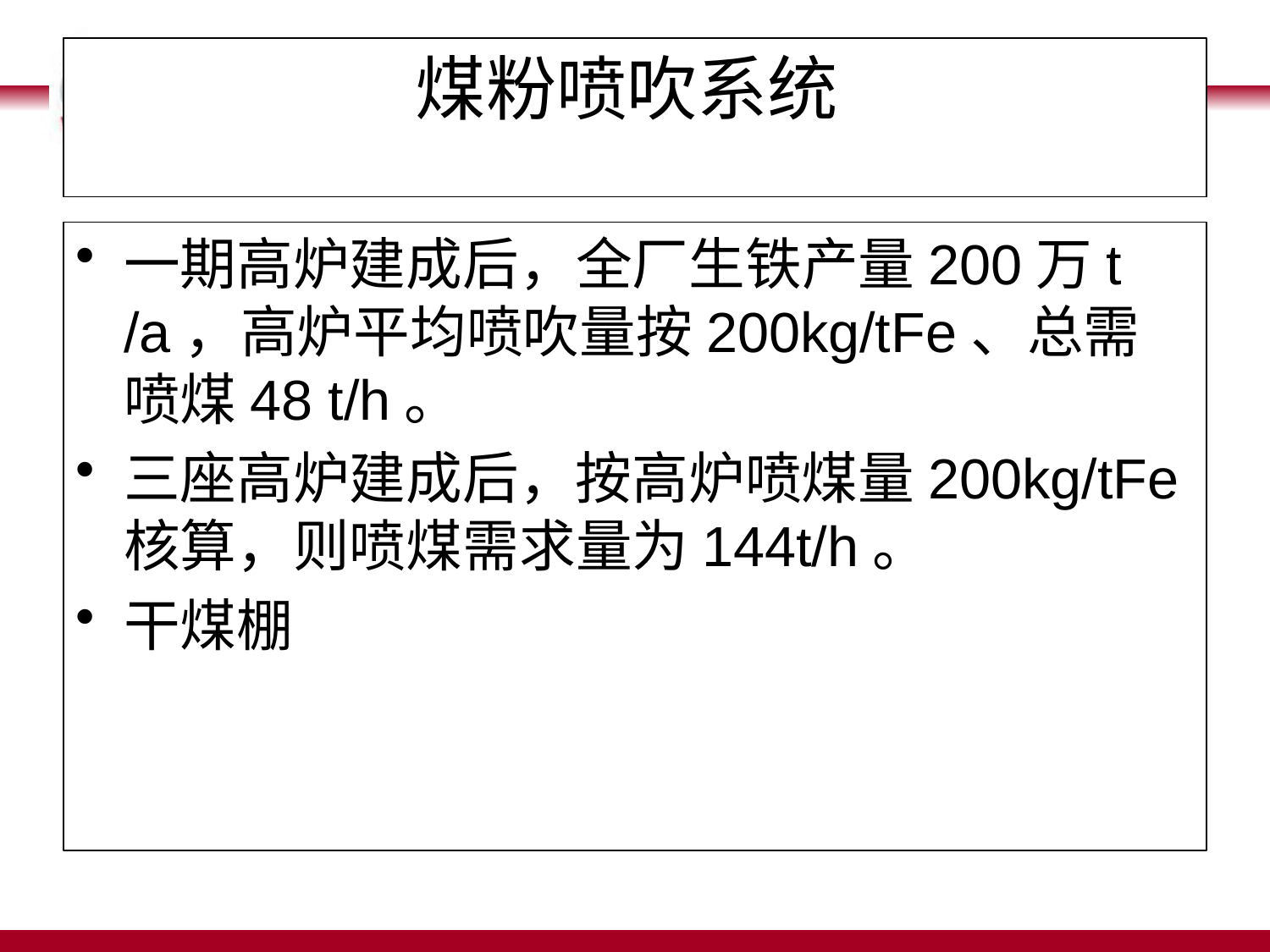

煤粉喷吹系统
一期高炉建成后，全厂生铁产量200万t /a，高炉平均喷吹量按200kg/tFe、总需喷煤48 t/h。
三座高炉建成后，按高炉喷煤量200kg/tFe核算，则喷煤需求量为144t/h。
干煤棚